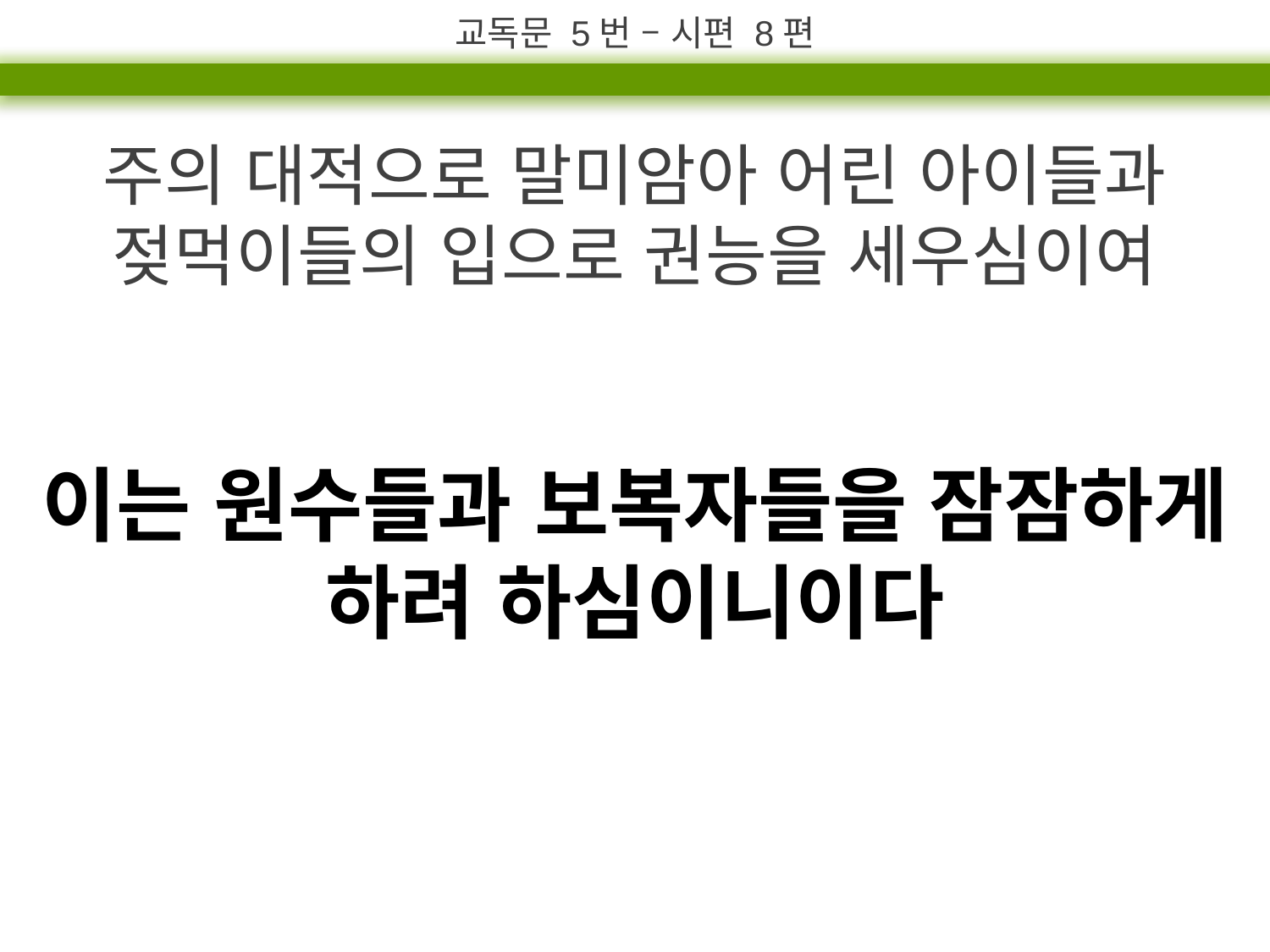

교독문 5번 – 시편 8편

주의 대적으로 말미암아 어린 아이들과
젖먹이들의 입으로 권능을 세우심이여
이는 원수들과 보복자들을 잠잠하게 하려 하심이니이다